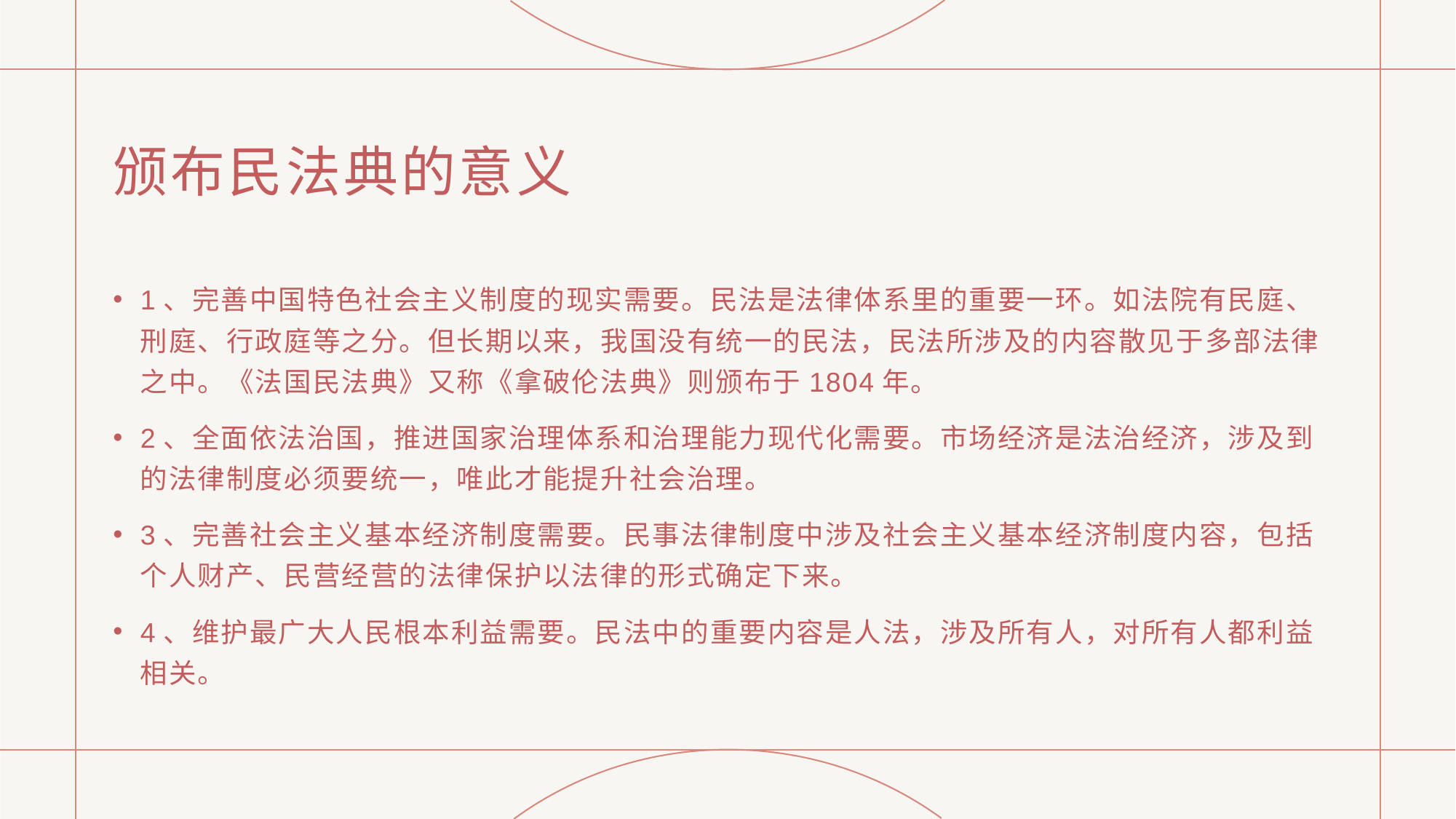

# 颁布民法典的意义
1、完善中国特色社会主义制度的现实需要。民法是法律体系里的重要一环。如法院有民庭、刑庭、行政庭等之分。但长期以来，我国没有统一的民法，民法所涉及的内容散见于多部法律之中。《法国民法典》又称《拿破伦法典》则颁布于1804年。
2、全面依法治国，推进国家治理体系和治理能力现代化需要。市场经济是法治经济，涉及到的法律制度必须要统一，唯此才能提升社会治理。
3、完善社会主义基本经济制度需要。民事法律制度中涉及社会主义基本经济制度内容，包括个人财产、民营经营的法律保护以法律的形式确定下来。
4、维护最广大人民根本利益需要。民法中的重要内容是人法，涉及所有人，对所有人都利益相关。